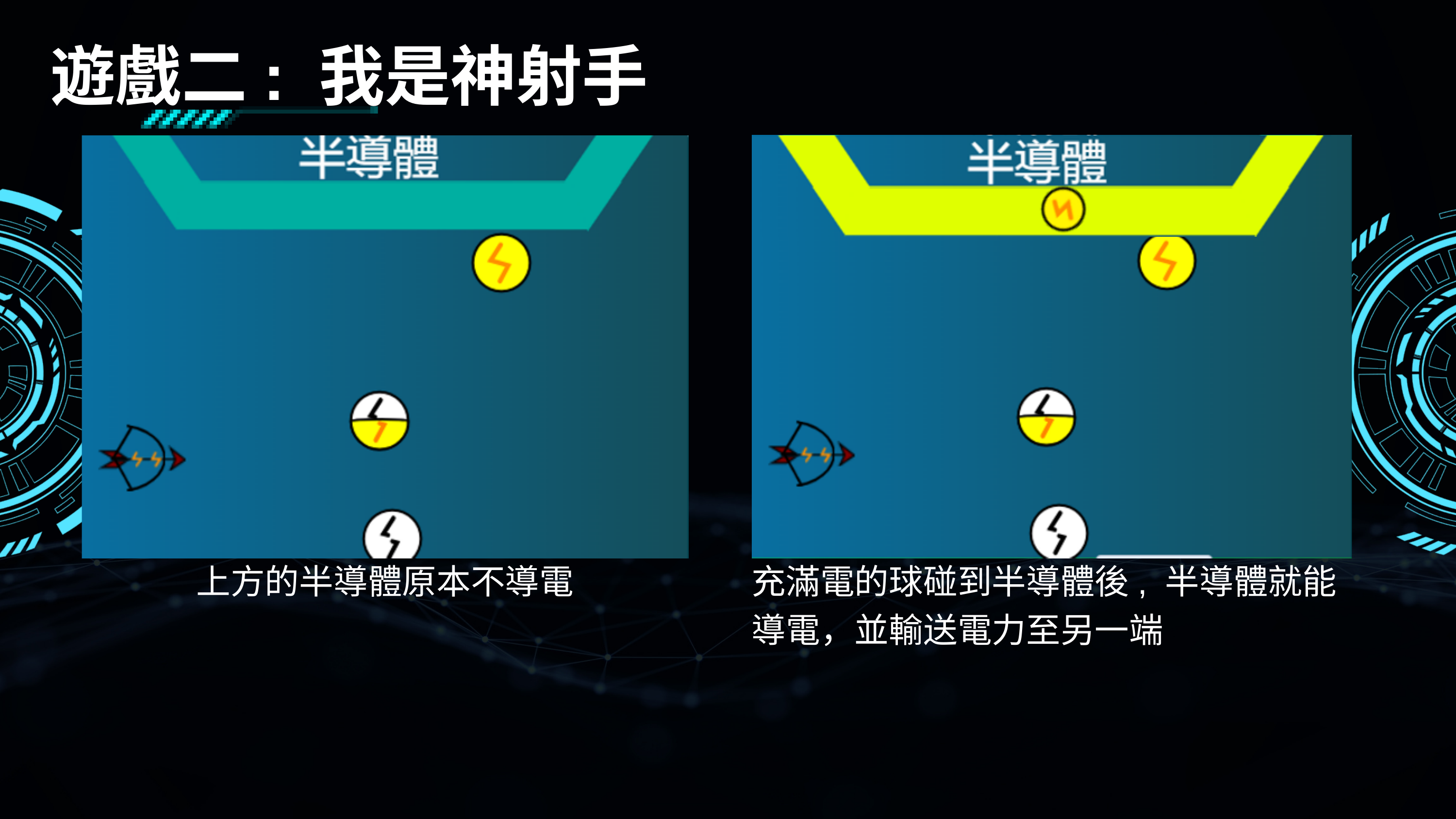

遊戲二: 我是神射手

上方的半導體原本不導電
充滿電的球碰到半導體後, 半導體就能導電，並輸送電力至另一端